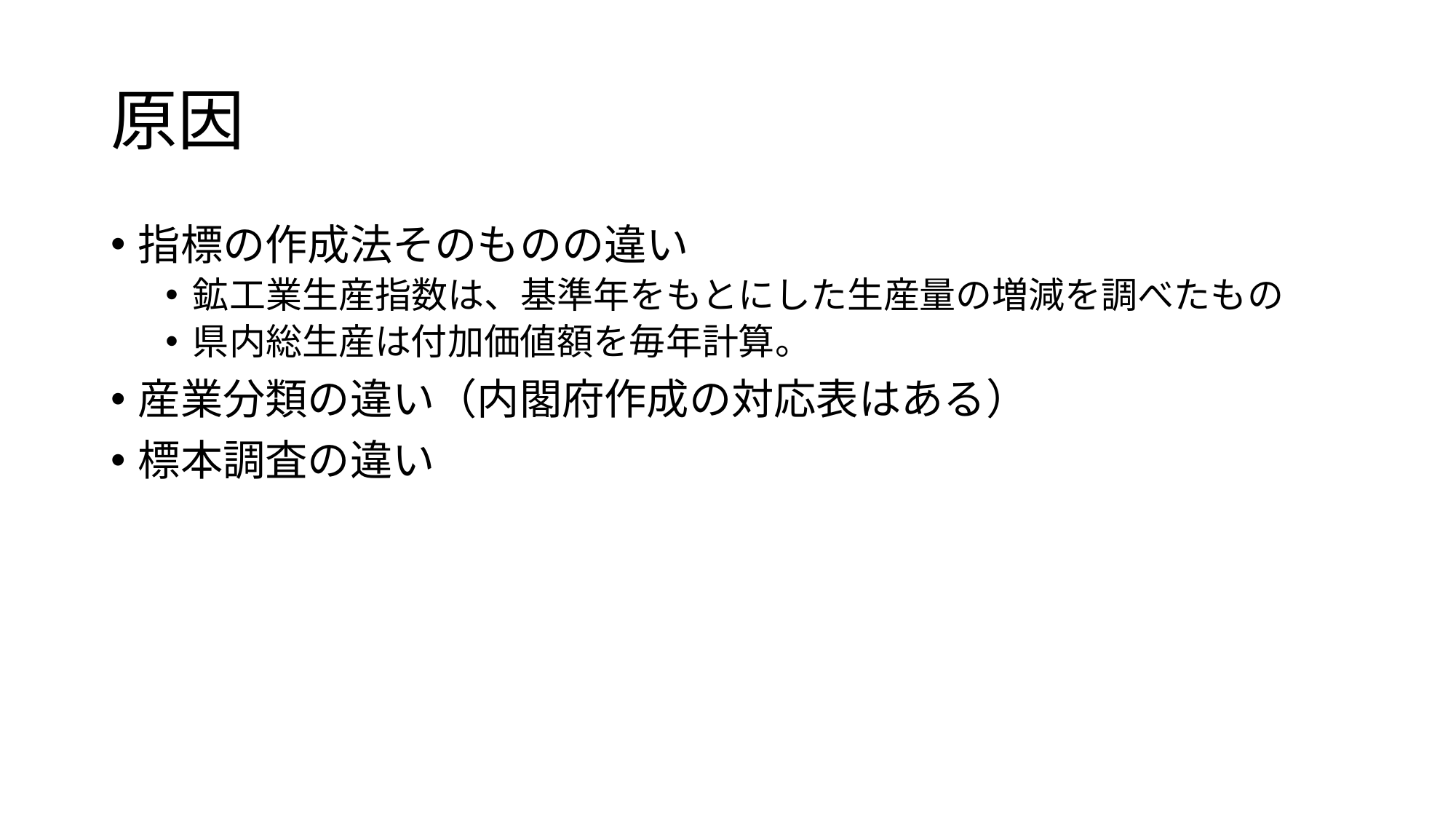

# 原因
指標の作成法そのものの違い
鉱工業生産指数は、基準年をもとにした生産量の増減を調べたもの
県内総生産は付加価値額を毎年計算。
産業分類の違い（内閣府作成の対応表はある）
標本調査の違い